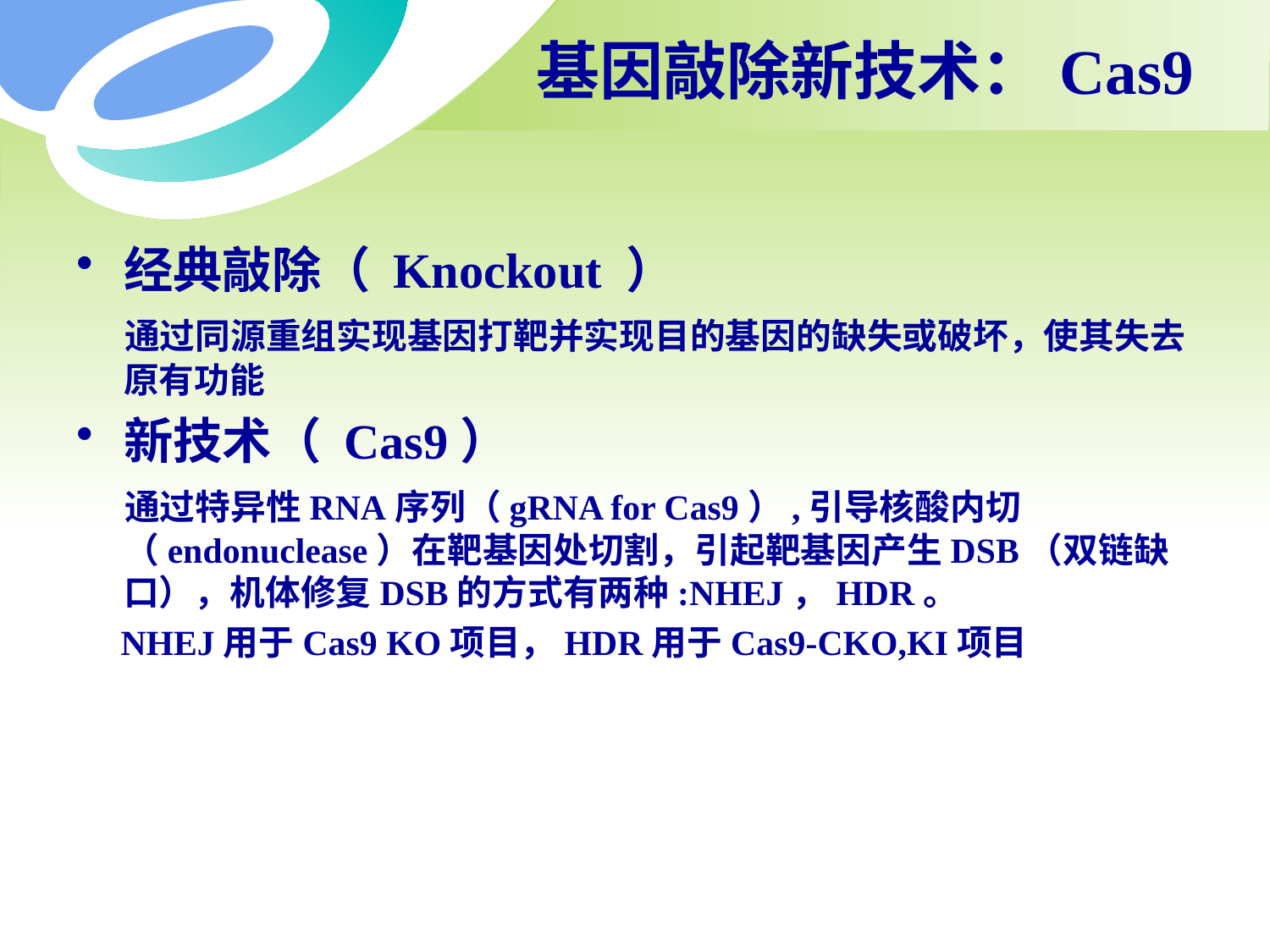

# 基因敲除新技术：Cas9
经典敲除（ Knockout ）
    通过同源重组实现基因打靶并实现目的基因的缺失或破坏，使其失去原有功能
新技术（ Cas9）
    通过特异性RNA序列（gRNA for Cas9）,引导核酸内切（endonuclease）在靶基因处切割，引起靶基因产生DSB（双链缺口），机体修复DSB的方式有两种:NHEJ，HDR。
     NHEJ用于Cas9 KO项目，HDR用于Cas9-CKO,KI项目